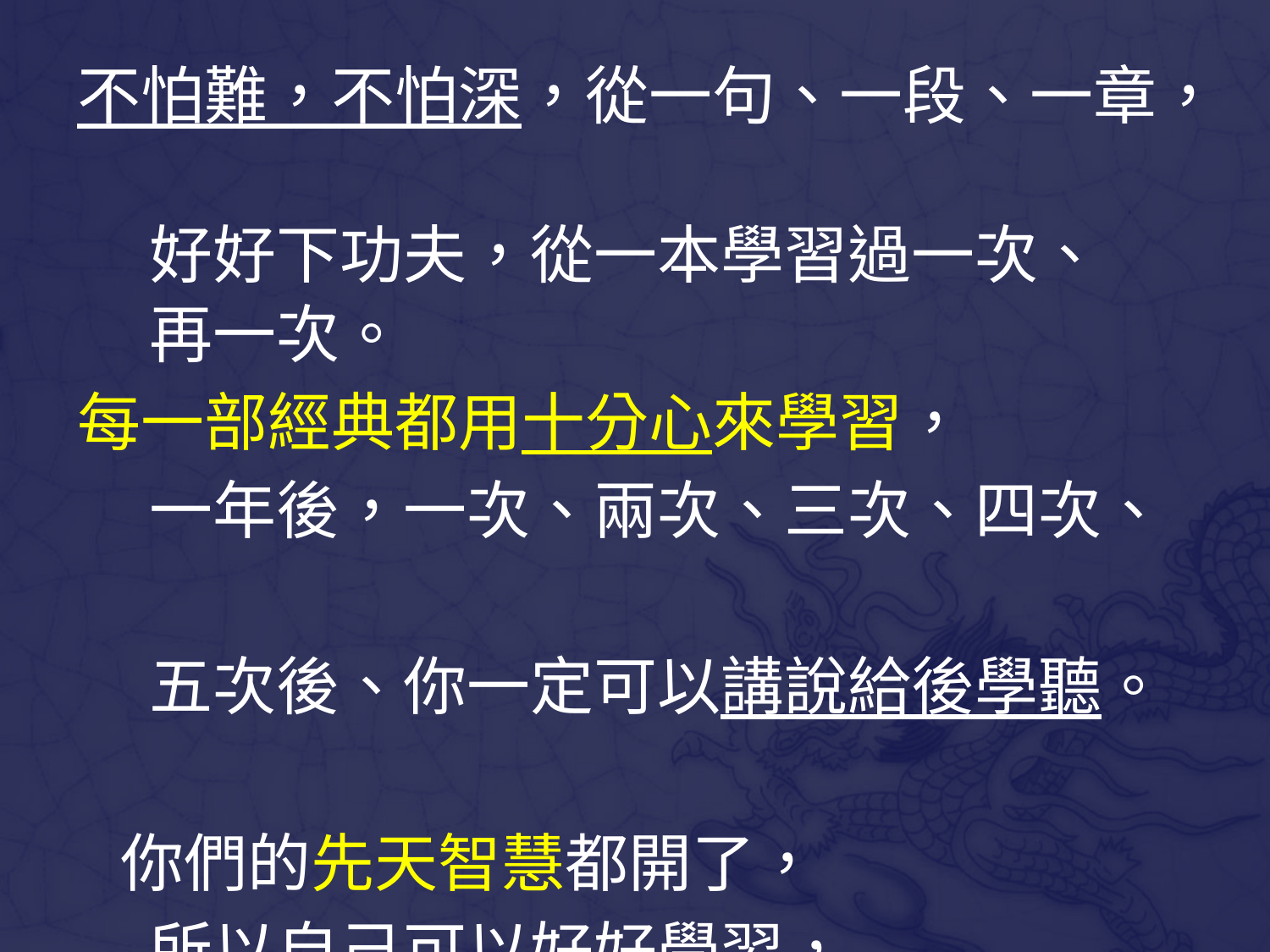

不怕難，不怕深，從一句、一段、一章，
    好好下功夫，從一本學習過一次、
    再一次。
每一部經典都用十分心來學習，
    一年後，一次、兩次、三次、四次、
    五次後、你一定可以講說給後學聽。
  你們的先天智慧都開了，
    所以自己可以好好學習，
    而且不失前賢的德行，
    因為聖賢都在經典當中教會你了。